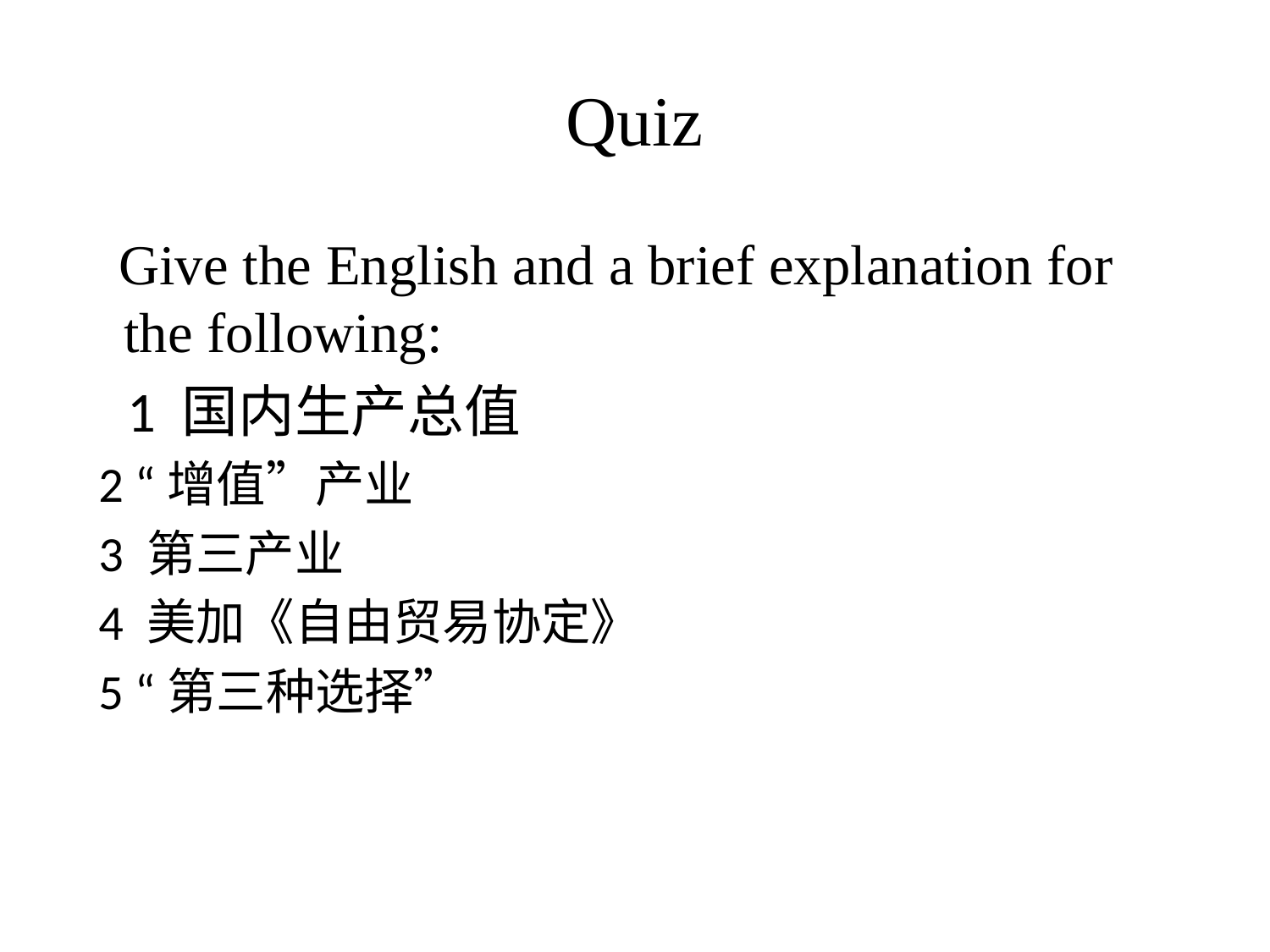

# Quiz
   Give the English and a brief explanation for the following:
    1 国内生产总值
  2 “增值”产业
  3 第三产业
  4 美加《自由贸易协定》
  5 “第三种选择”